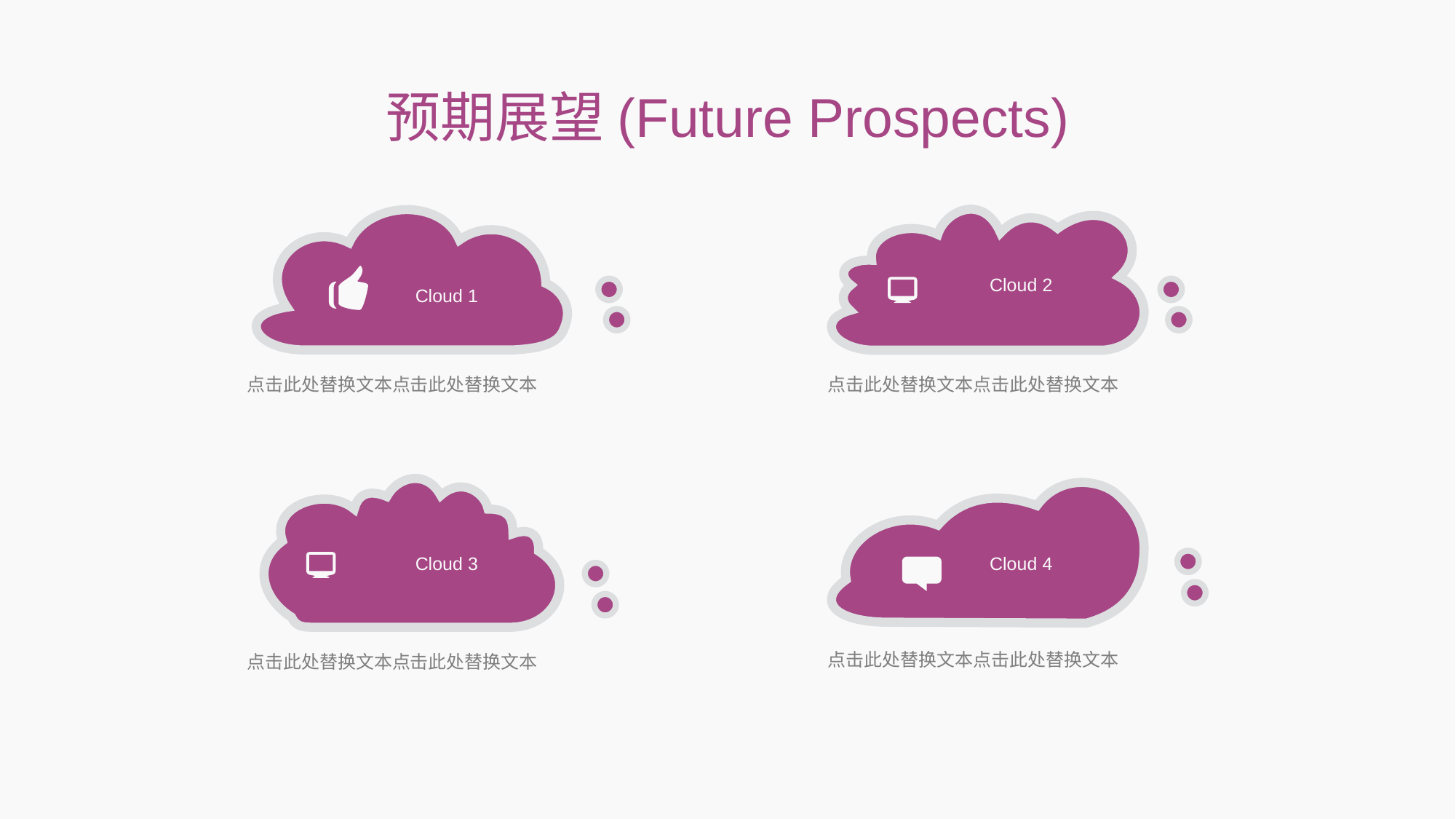

# 预期展望(Future Prospects)

Cloud 2

Cloud 1
点击此处替换文本点击此处替换文本
点击此处替换文本点击此处替换文本

Cloud 3
Cloud 4

点击此处替换文本点击此处替换文本
点击此处替换文本点击此处替换文本